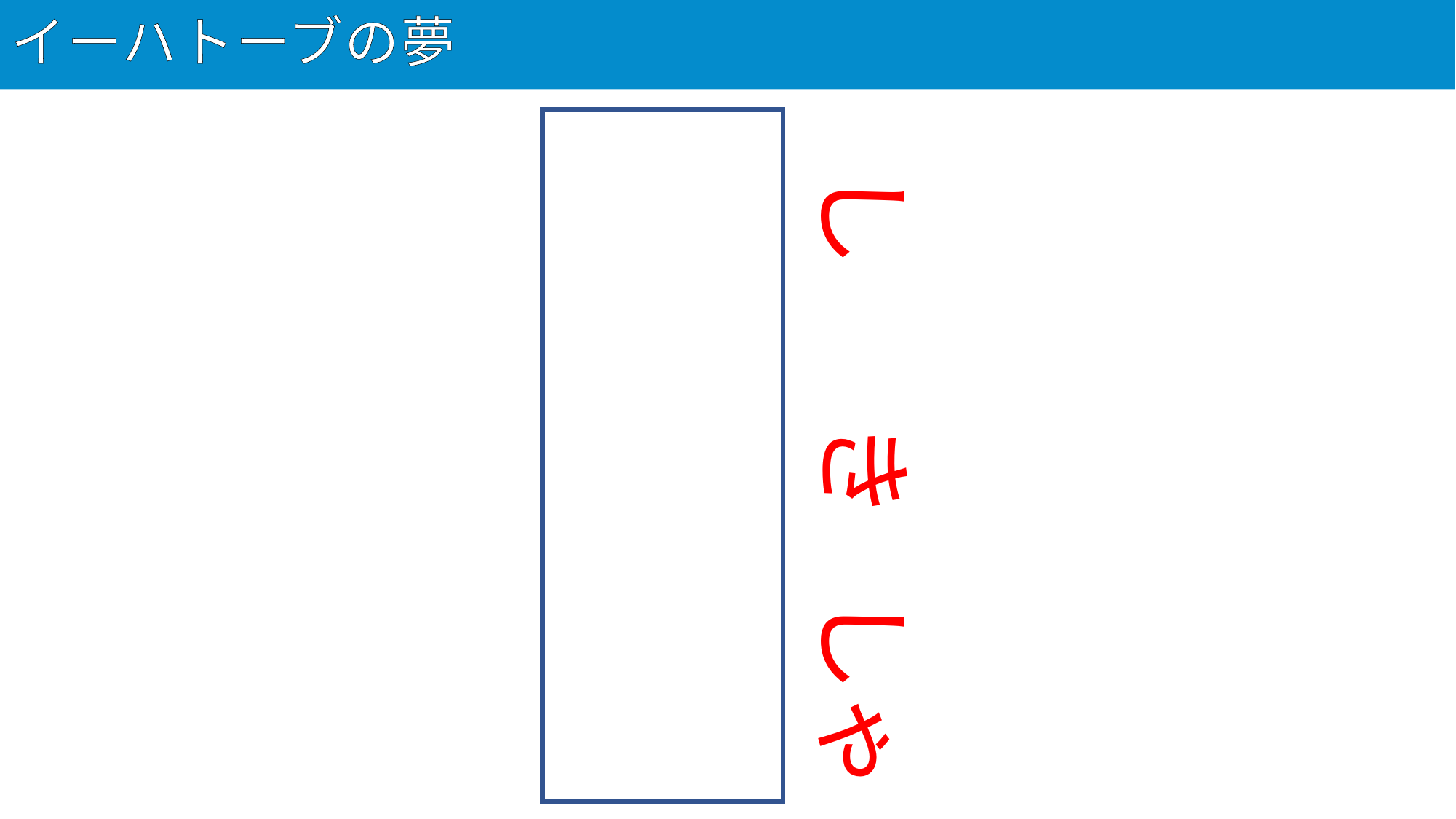

# イーハトーブの夢
7
指揮者

し
き
しゃ